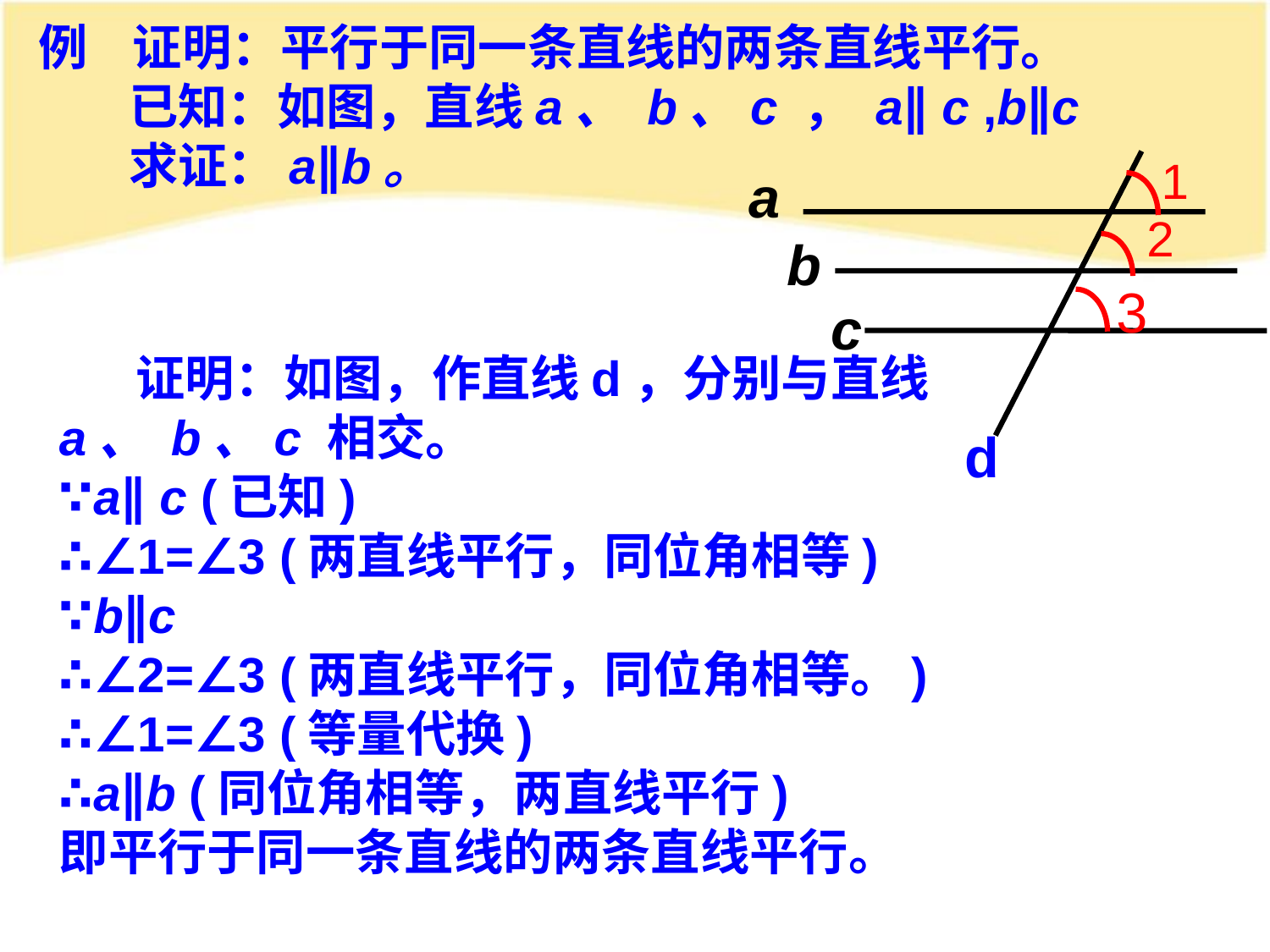

例    证明：平行于同一条直线的两条直线平行。
       已知：如图，直线a、 b、c ， a∥ c ,b∥c
       求证：a∥b。

1

a

2

b

3

c

       证明：如图，作直线d，分别与直线a、 b、c 相交。
∵a∥ c (已知)
∴∠1=∠3 (两直线平行，同位角相等)
∵b∥c
∴∠2=∠3 (两直线平行，同位角相等。)
∴∠1=∠3 (等量代换)
∴a∥b (同位角相等，两直线平行)
即平行于同一条直线的两条直线平行。
d